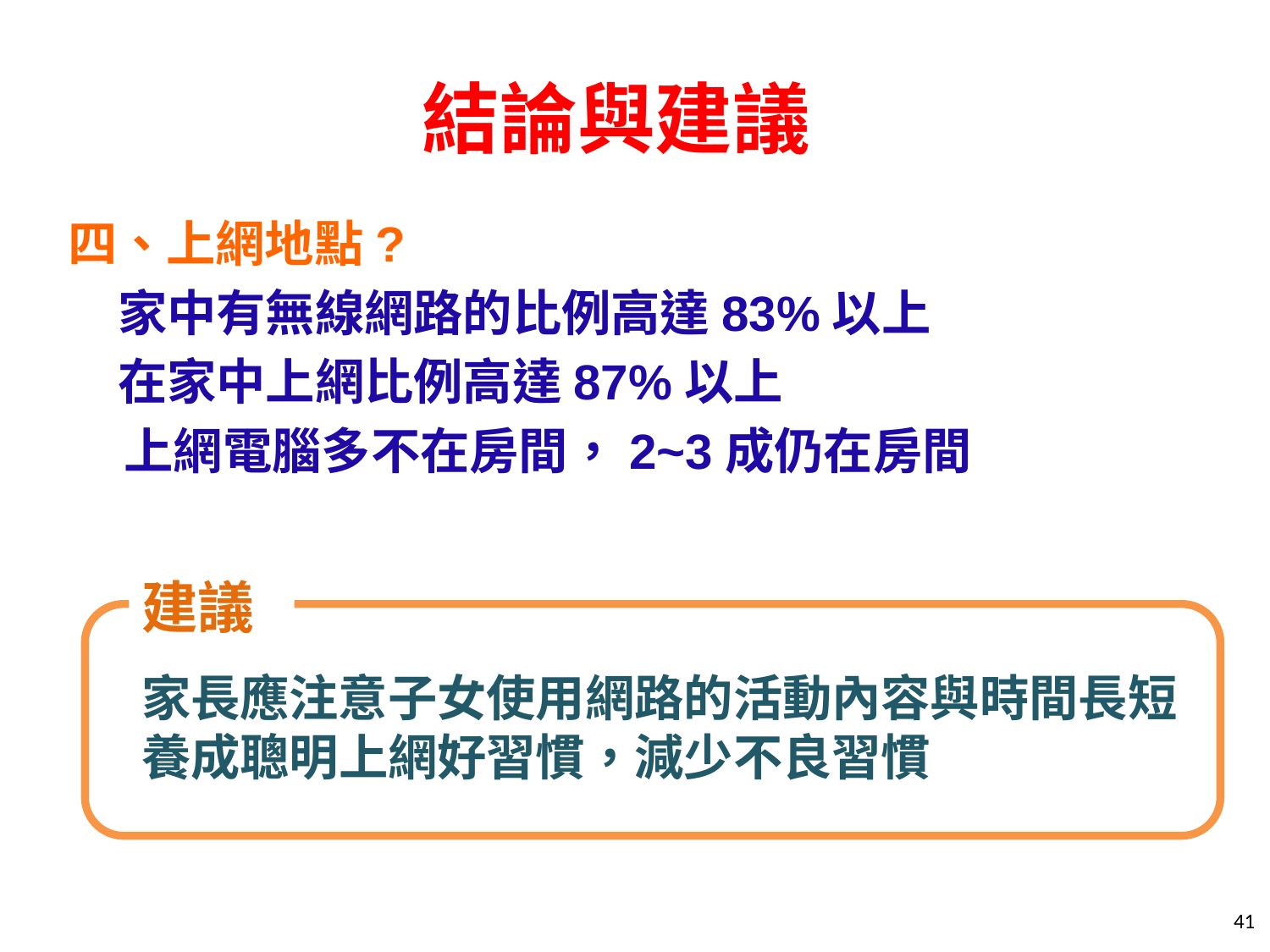

# 結論與建議
四、上網地點?
家中有無線網路的比例高達83%以上
在家中上網比例高達87%以上
    上網電腦多不在房間，2~3成仍在房間

建議

家長應注意子女使用網路的活動內容與時間長短
養成聰明上網好習慣，減少不良習慣
41